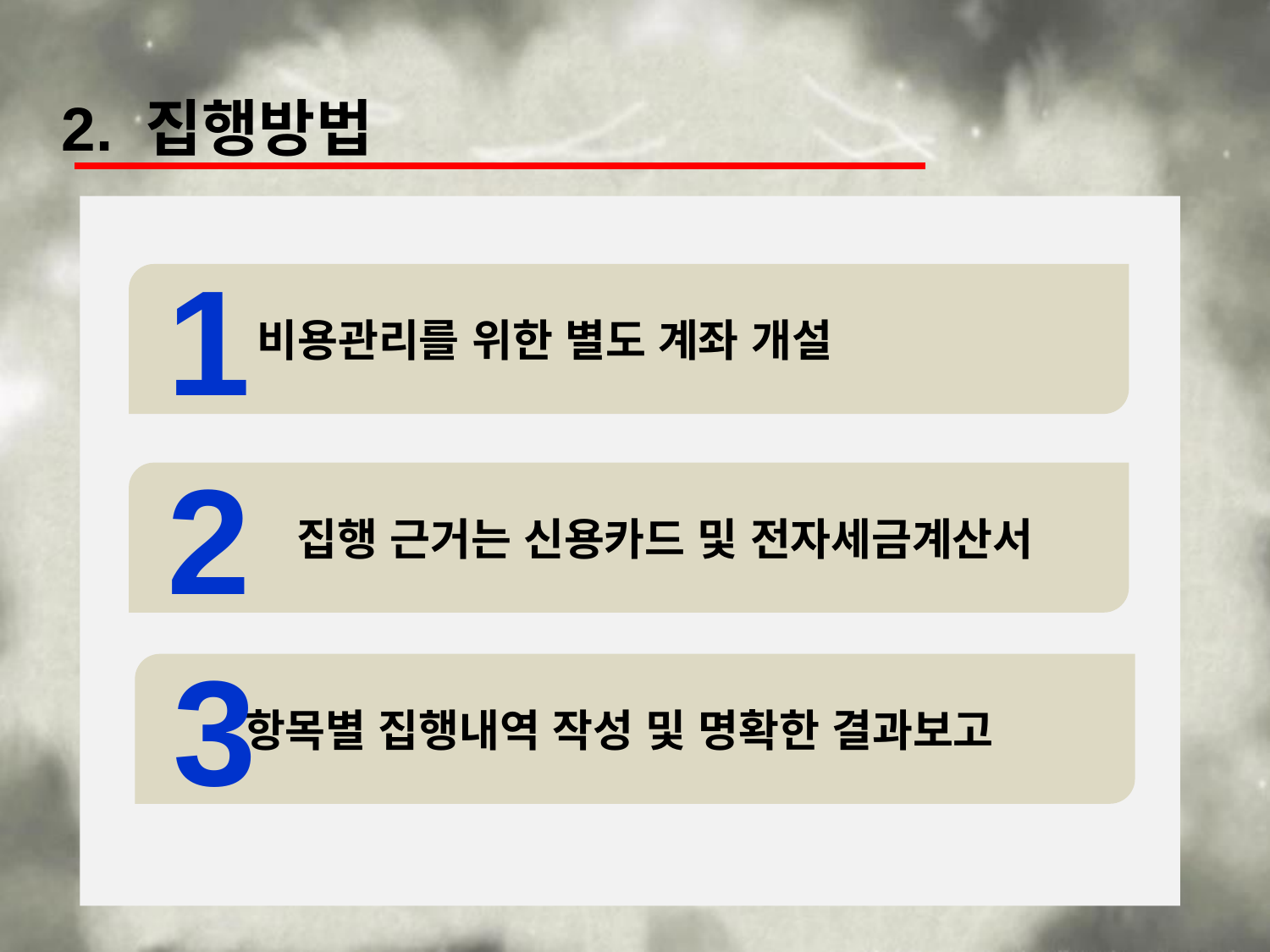

2. 집행방법

1
        비용관리를 위한 별도 계좌 개설
2
      집행 근거는 신용카드 및 전자세금계산서
3
        항목별 집행내역 작성 및 명확한 결과보고